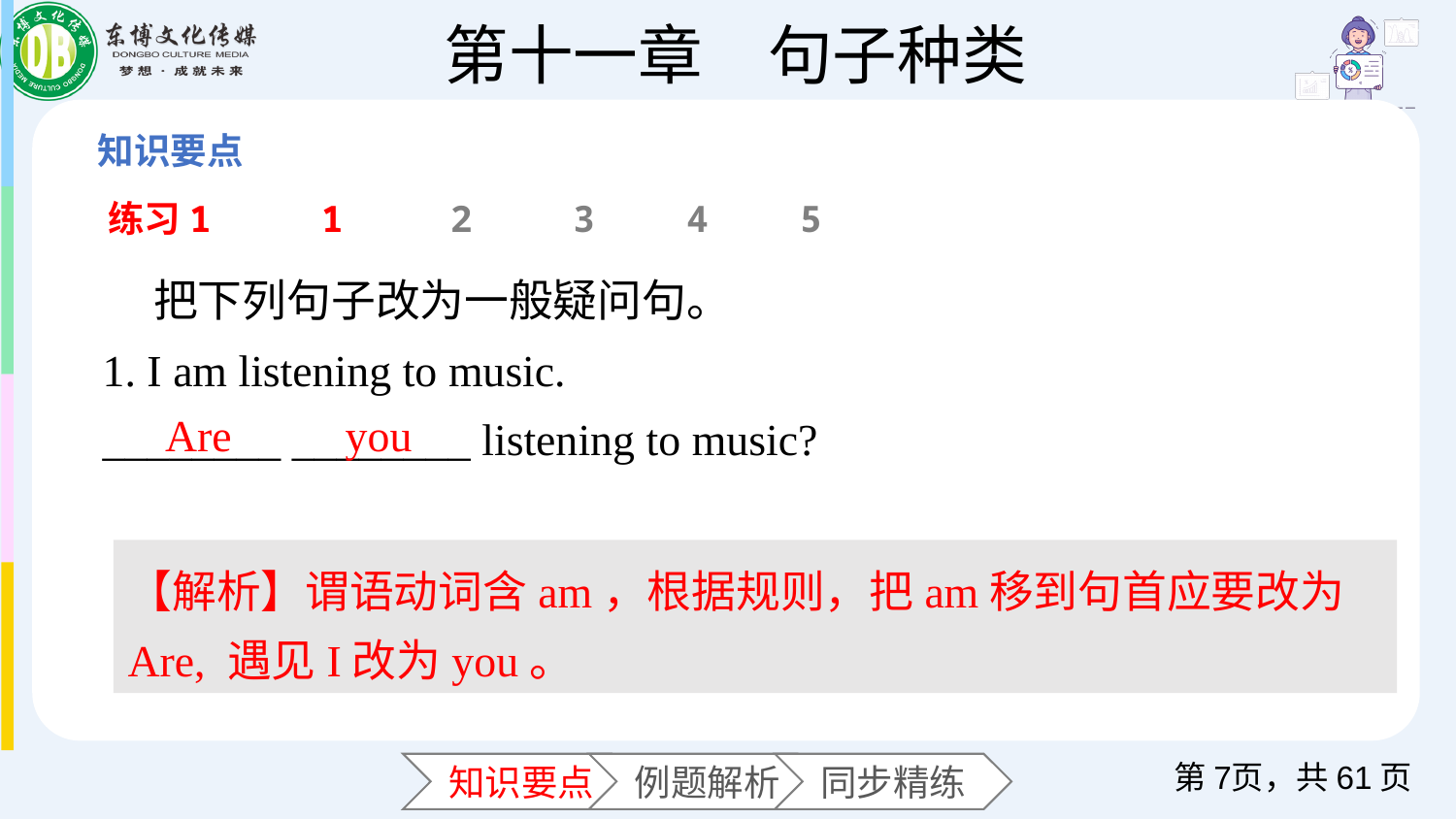

练习1
1
2
3
4
5
    把下列句子改为一般疑问句。
1. I am listening to music.
________ ________ listening to music?
Are
you
【解析】谓语动词含am，根据规则，把am移到句首应要改为Are, 遇见I改为you。